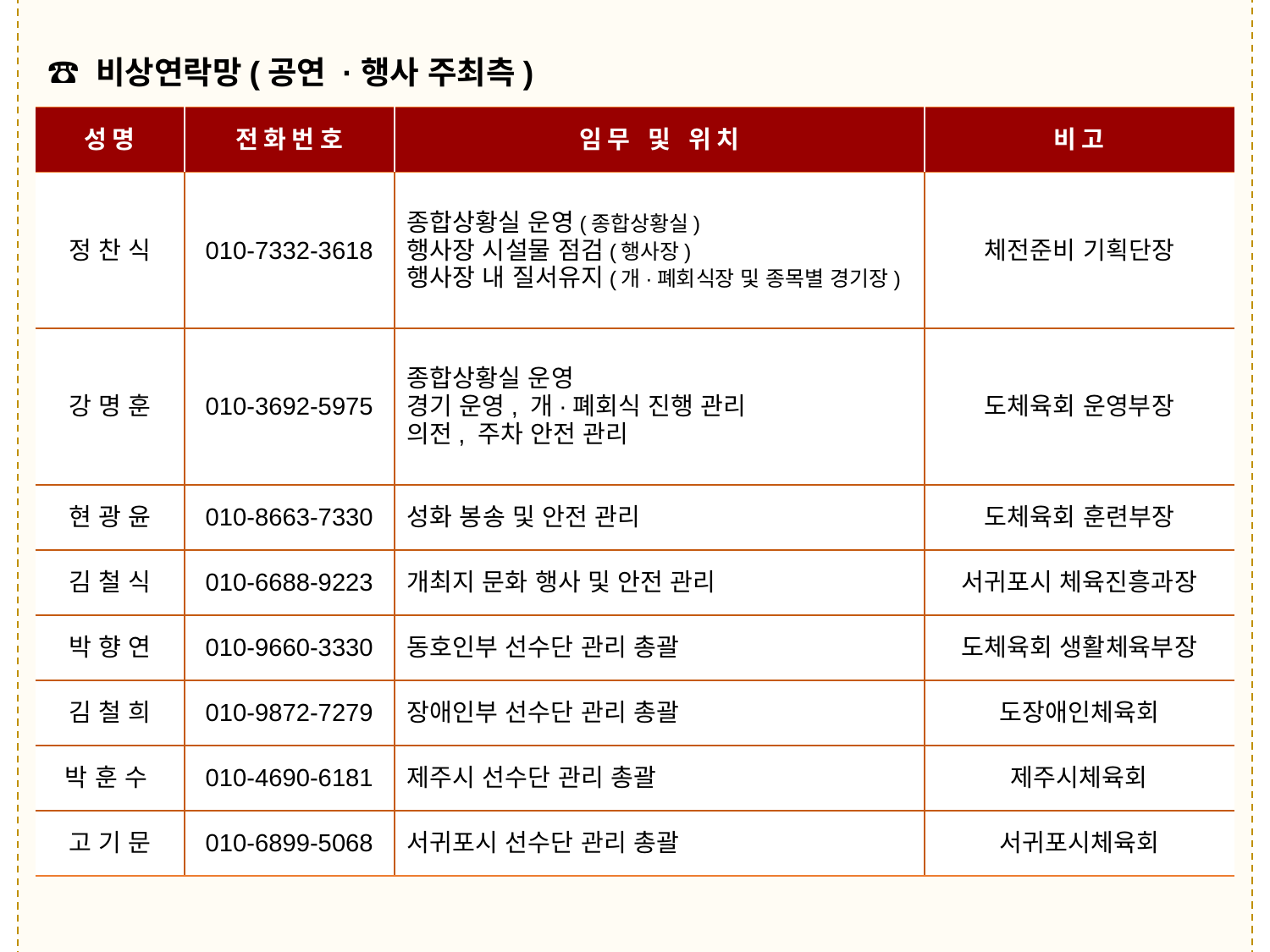

☎ 비상연락망(공연 ·행사 주최측)
| 성명 | 전화번호 | 임무 및 위치 | 비고 |
| --- | --- | --- | --- |
| 정 찬 식 | 010-7332-3618 | 종합상황실 운영(종합상황실) 행사장 시설물 점검(행사장) 행사장 내 질서유지(개·폐회식장 및 종목별 경기장) | 체전준비 기획단장 |
| 강 명 훈 | 010-3692-5975 | 종합상황실 운영 경기 운영, 개·폐회식 진행 관리 의전, 주차 안전 관리 | 도체육회 운영부장 |
| 현 광 윤 | 010-8663-7330 | 성화 봉송 및 안전 관리 | 도체육회 훈련부장 |
| 김 철 식 | 010-6688-9223 | 개최지 문화 행사 및 안전 관리 | 서귀포시 체육진흥과장 |
| 박 향 연 | 010-9660-3330 | 동호인부 선수단 관리 총괄 | 도체육회 생활체육부장 |
| 김 철 희 | 010-9872-7279 | 장애인부 선수단 관리 총괄 | 도장애인체육회 |
| 박 훈 수 | 010-4690-6181 | 제주시 선수단 관리 총괄 | 제주시체육회 |
| 고 기 문 | 010-6899-5068 | 서귀포시 선수단 관리 총괄 | 서귀포시체육회 |